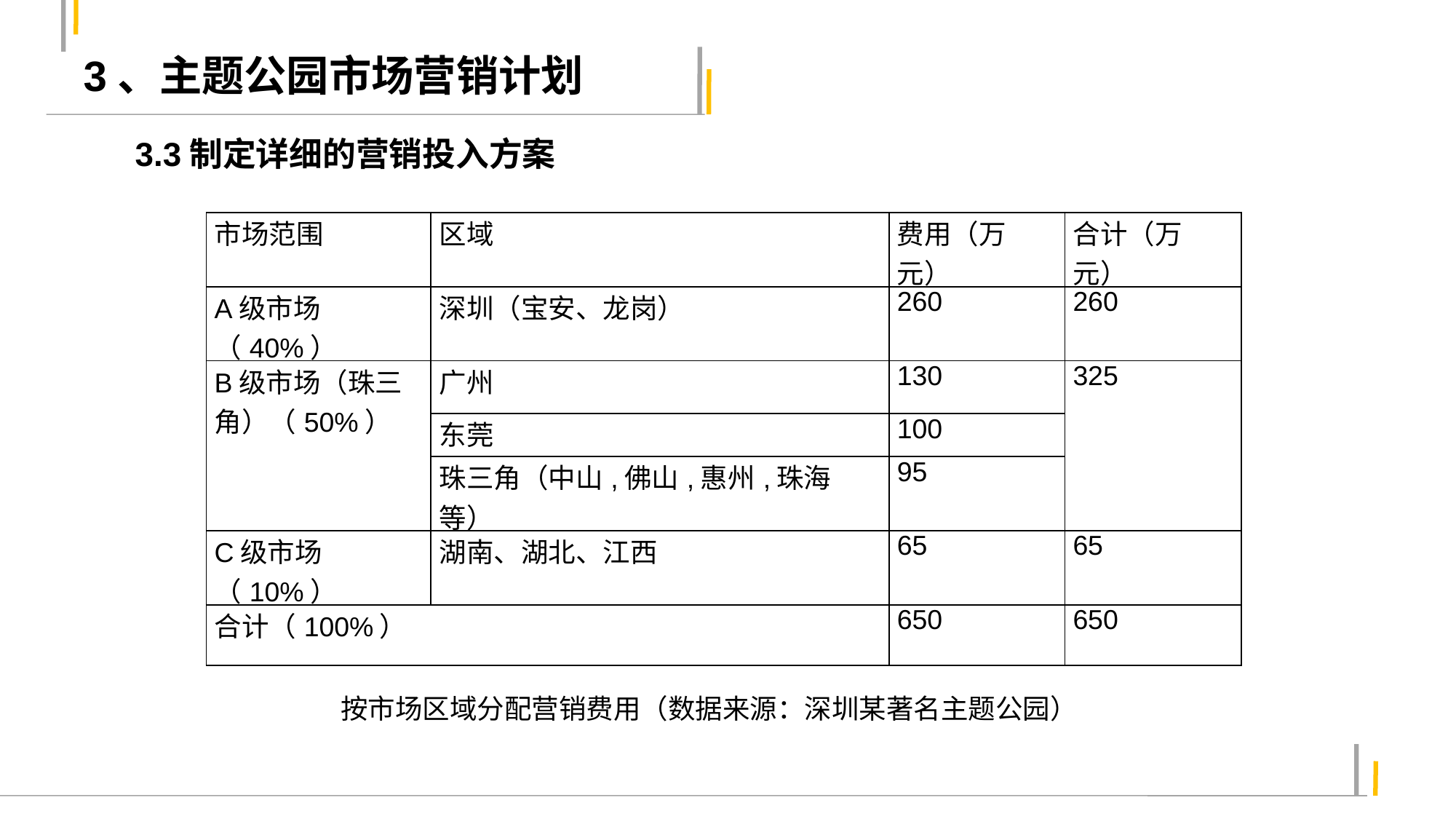

3、主题公园市场营销计划

3.3制定详细的营销投入方案

| 市场范围 | 区域 | 费用（万元） | 合计（万元） |
| --- | --- | --- | --- |
| A级市场（40%） | 深圳（宝安、龙岗） | 260 | 260 |
| B级市场（珠三角）（50%） | 广州 | 130 | 325 |
|  | 东莞 | 100 |  |
|  | 珠三角（中山,佛山,惠州,珠海等） | 95 |  |
| C级市场（10%） | 湖南、湖北、江西 | 65 | 65 |
| 合计（100%） |  | 650 | 650 |
按市场区域分配营销费用（数据来源：深圳某著名主题公园）